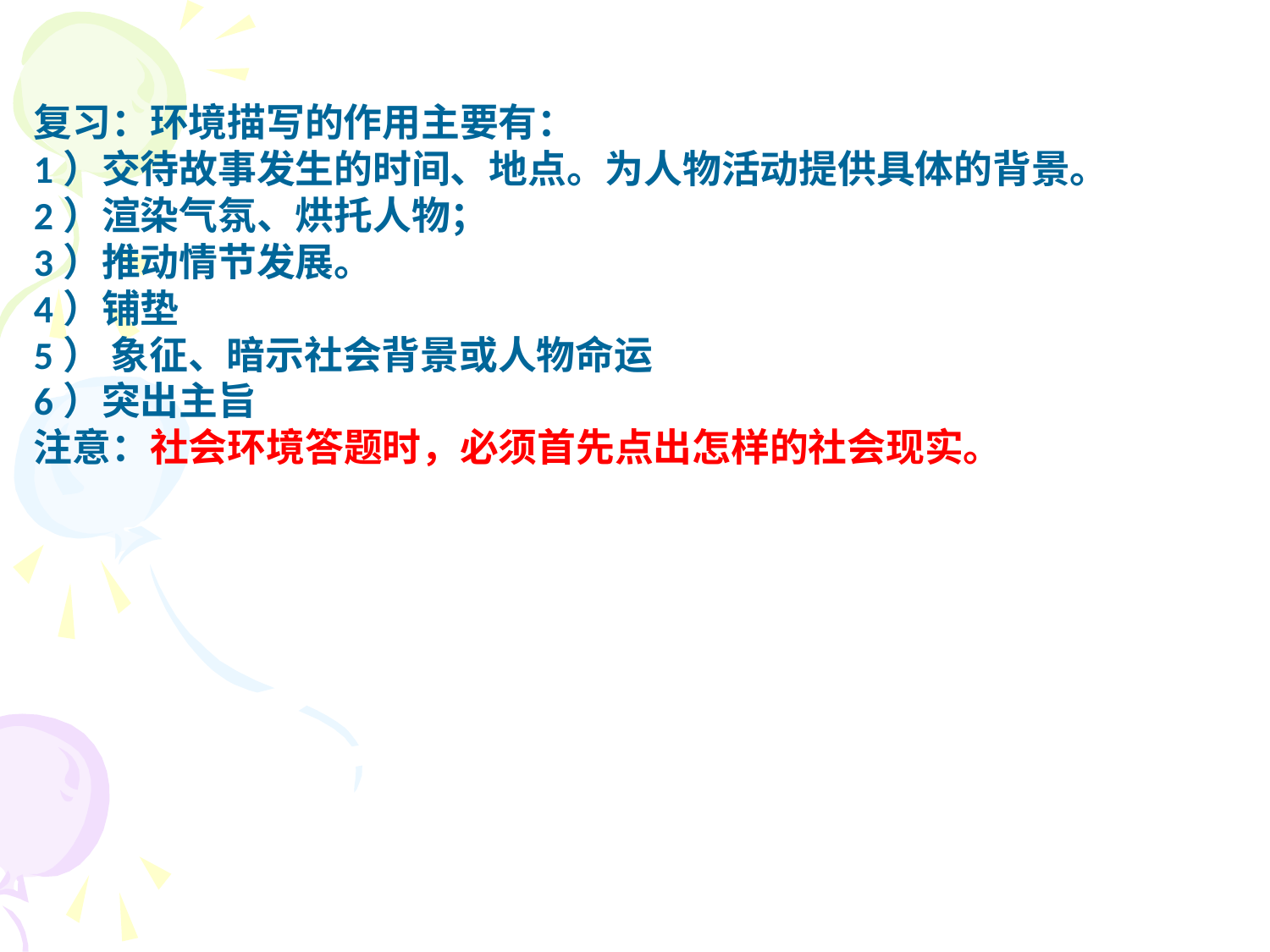

复习：环境描写的作用主要有：
1）交待故事发生的时间、地点。为人物活动提供具体的背景。
2）渲染气氛、烘托人物；
3）推动情节发展。
4）铺垫
5） 象征、暗示社会背景或人物命运
6）突出主旨
注意：社会环境答题时，必须首先点出怎样的社会现实。